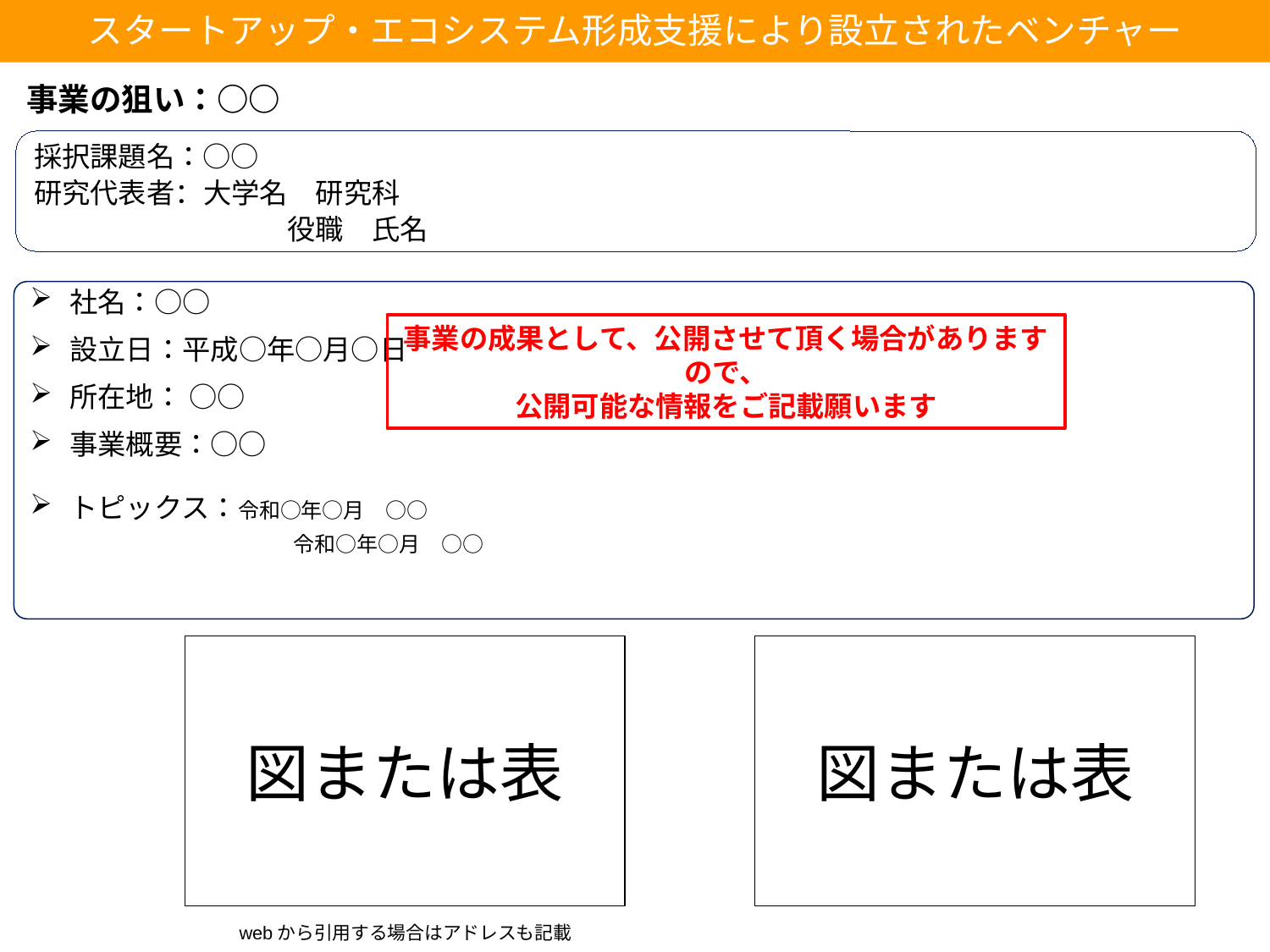

スタートアップ・エコシステム形成支援により設立されたベンチャー

事業の狙い：○○
採択課題名：○○
研究代表者：大学名　研究科
　　　　　　　　　役職　氏名

社名：○○
設立日：平成○年○月○日
所在地： ○○
事業概要：○○

トピックス：令和○年○月　○○
 　　　　　　　　　　　　令和○年○月　○○

事業の成果として、公開させて頂く場合がありますので、
公開可能な情報をご記載願います
図または表
図または表
webから引用する場合はアドレスも記載